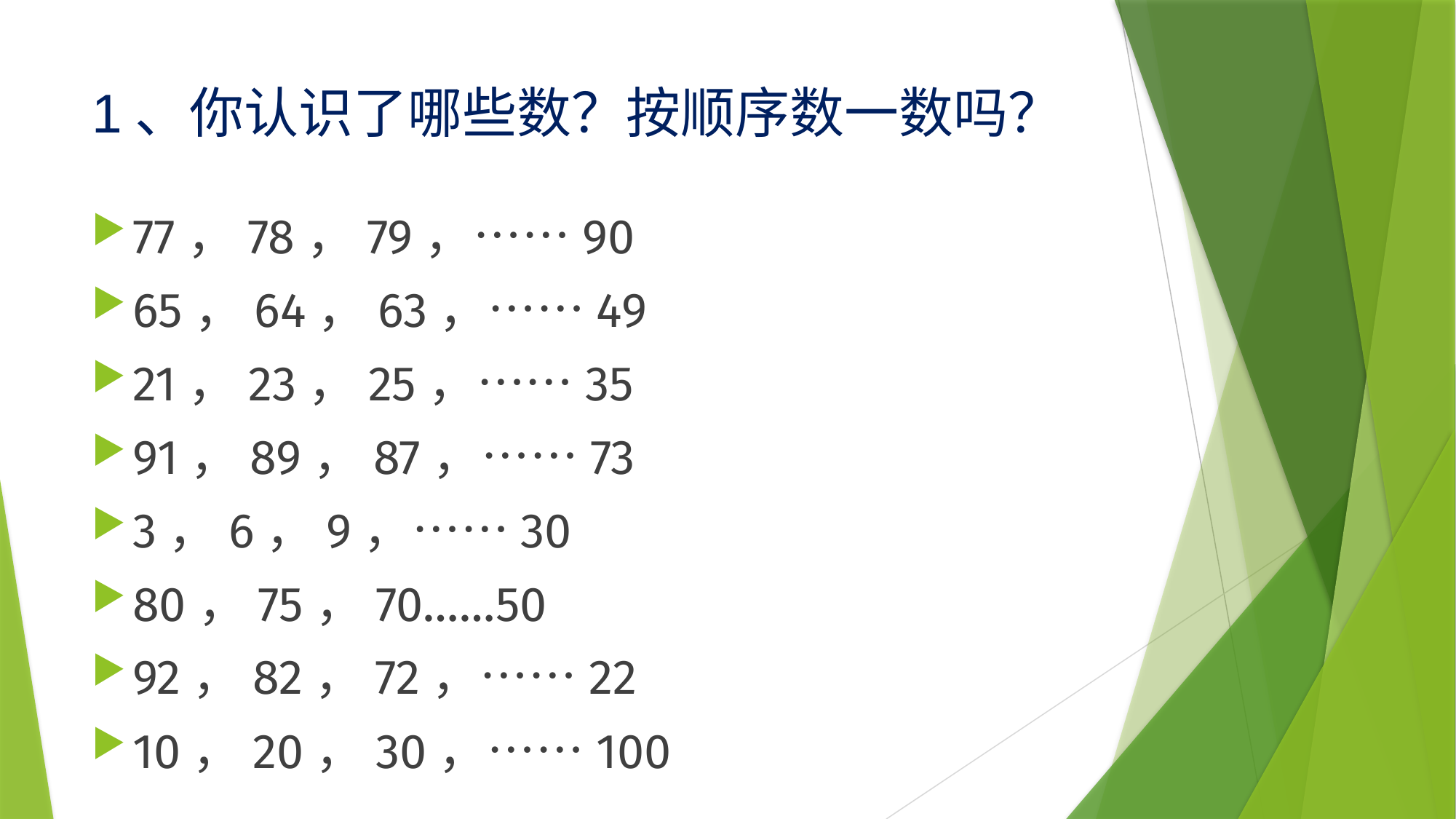

# 1、你认识了哪些数？按顺序数一数吗？
77，78，79，……90
65，64，63，……49
21，23，25，……35
91，89，87，……73
3，6，9，……30
80，75，70……50
92，82，72，……22
10，20，30，……100